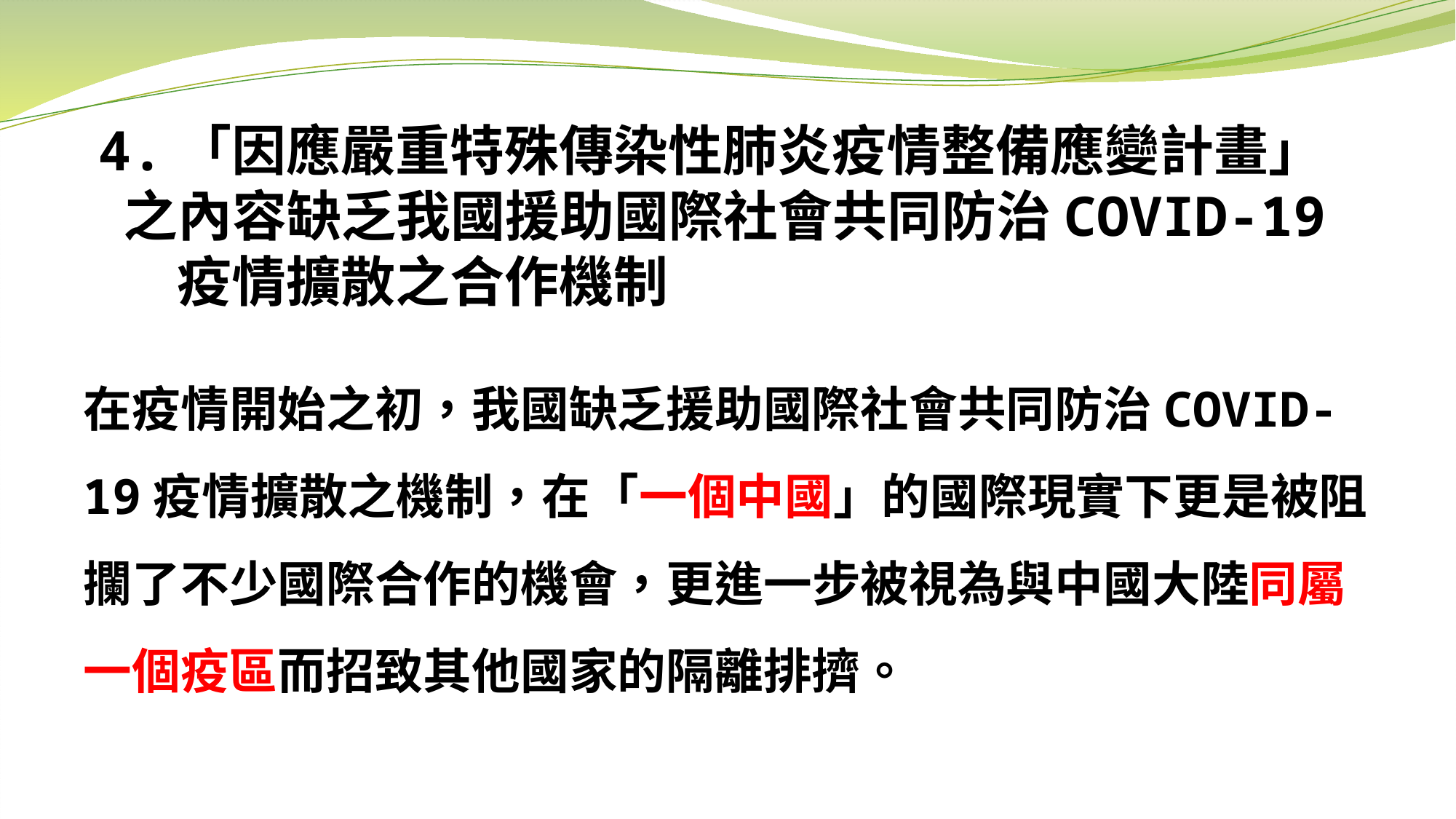

# 4.「因應嚴重特殊傳染性肺炎疫情整備應變計畫」 之內容缺乏我國援助國際社會共同防治COVID-19 疫情擴散之合作機制
在疫情開始之初，我國缺乏援助國際社會共同防治COVID-19疫情擴散之機制，在「一個中國」的國際現實下更是被阻攔了不少國際合作的機會，更進一步被視為與中國大陸同屬一個疫區而招致其他國家的隔離排擠。